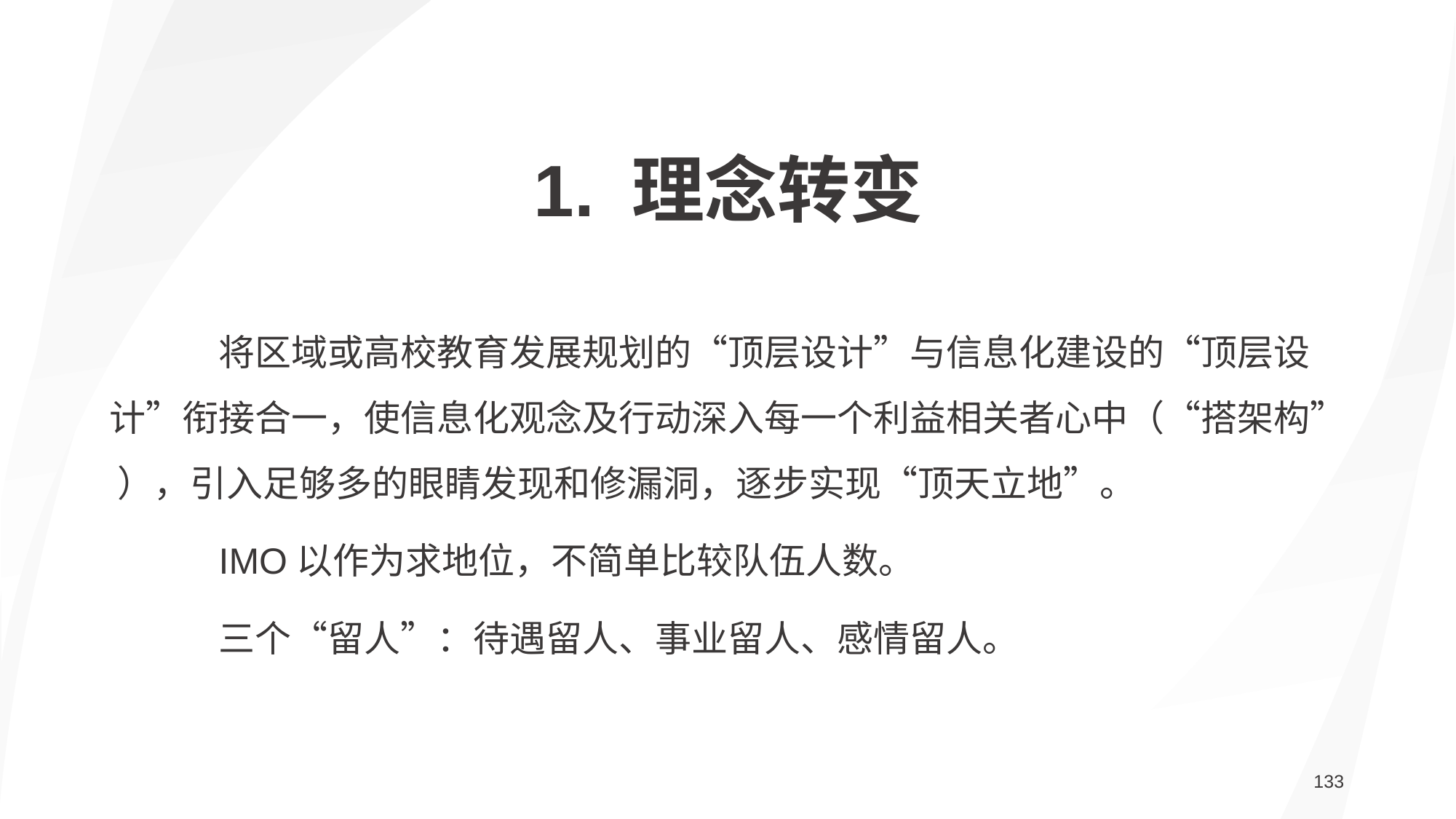

1. 理念转变
	将区域或高校教育发展规划的“顶层设计”与信息化建设的“顶层设计”衔接合一，使信息化观念及行动深入每一个利益相关者心中（“搭架构” ），引入足够多的眼睛发现和修漏洞，逐步实现“顶天立地”。
	IMO以作为求地位，不简单比较队伍人数。
	三个“留人”：待遇留人、事业留人、感情留人。
133